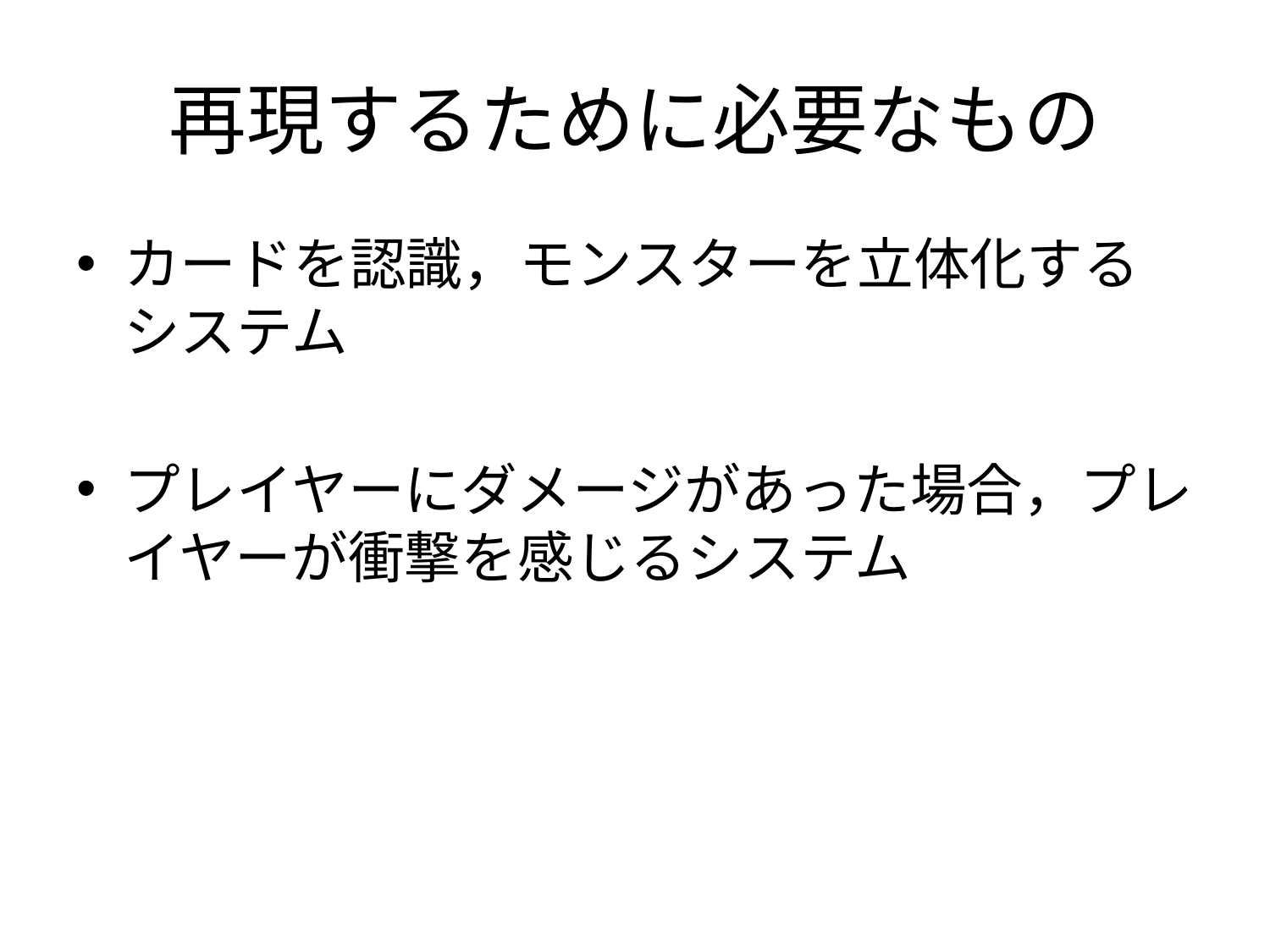

# 再現するために必要なもの
カードを認識，モンスターを立体化するシステム

プレイヤーにダメージがあった場合，プレイヤーが衝撃を感じるシステム